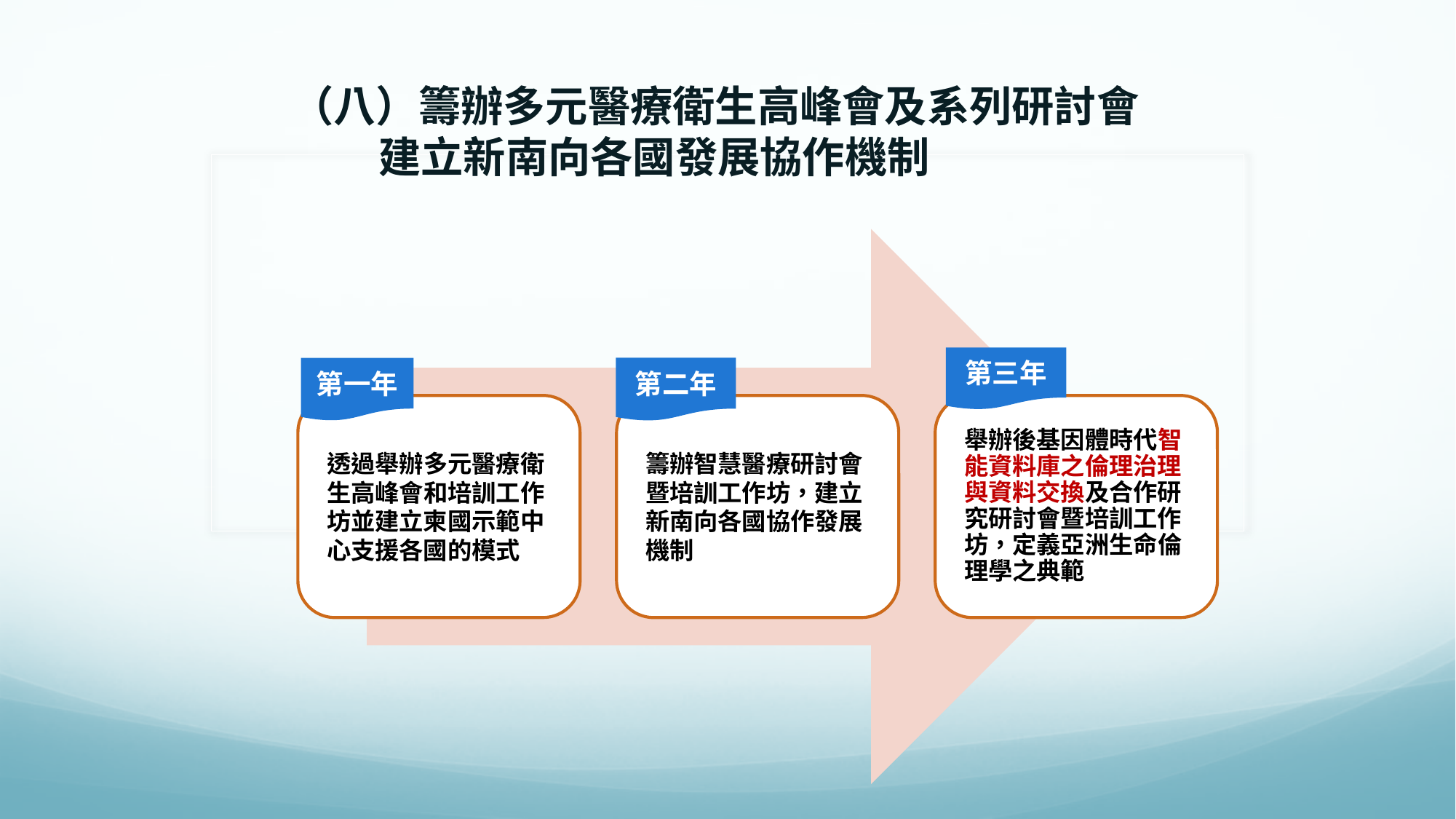

（八）籌辦多元醫療衛生高峰會及系列研討會
        建立新南向各國發展協作機制
透過舉辦多元醫療衛生高峰會和培訓工作坊並建立柬國示範中心支援各國的模式
籌辦智慧醫療研討會暨培訓工作坊，建立新南向各國協作發展機制
舉辦後基因體時代智能資料庫之倫理治理與資料交換及合作研究研討會暨培訓工作坊，定義亞洲生命倫理學之典範
第三年
第二年
第一年